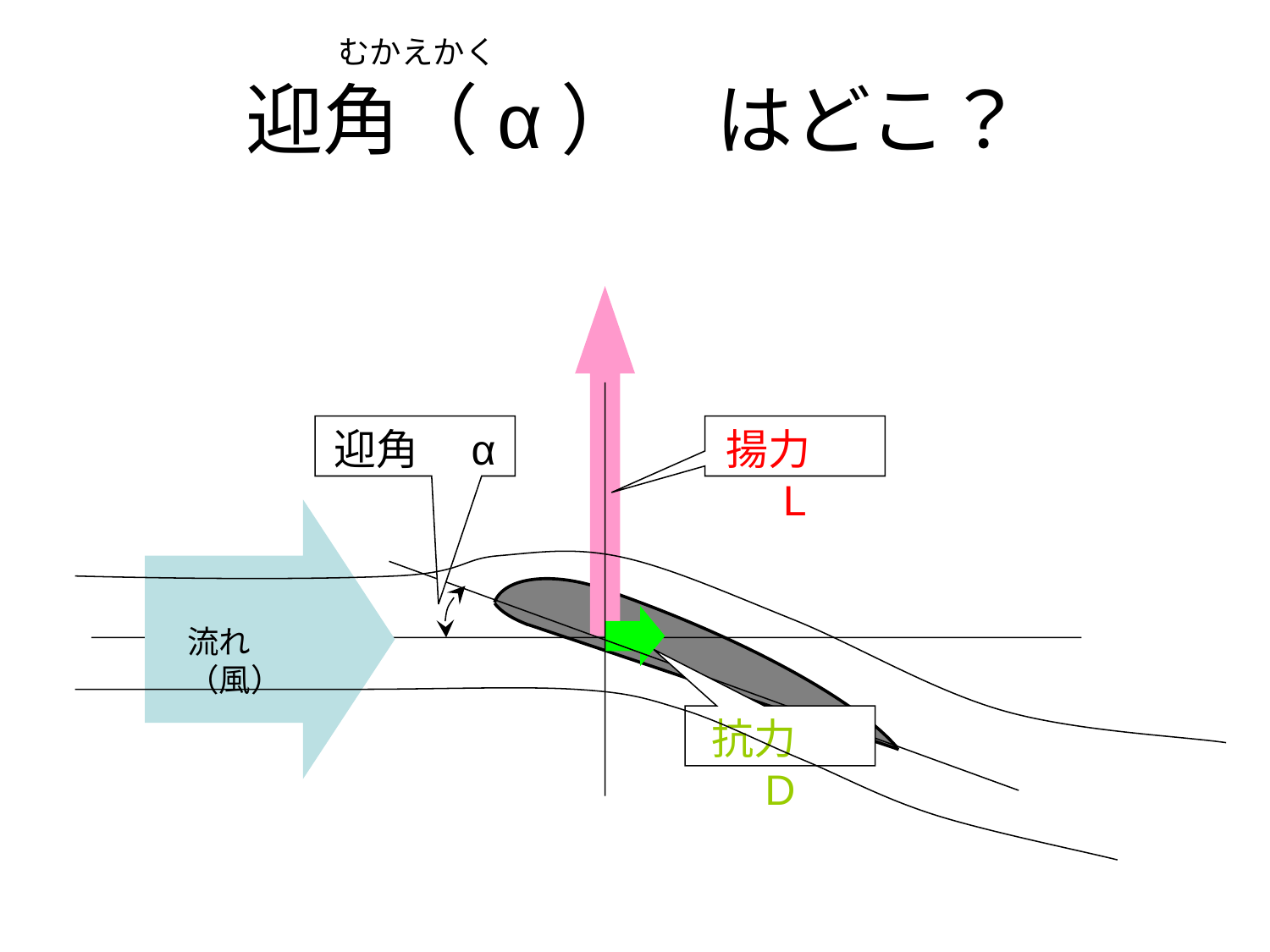

むかえかく
# 迎角（α）　はどこ？

迎角　α
揚力　L

流れ（風）

抗力　D